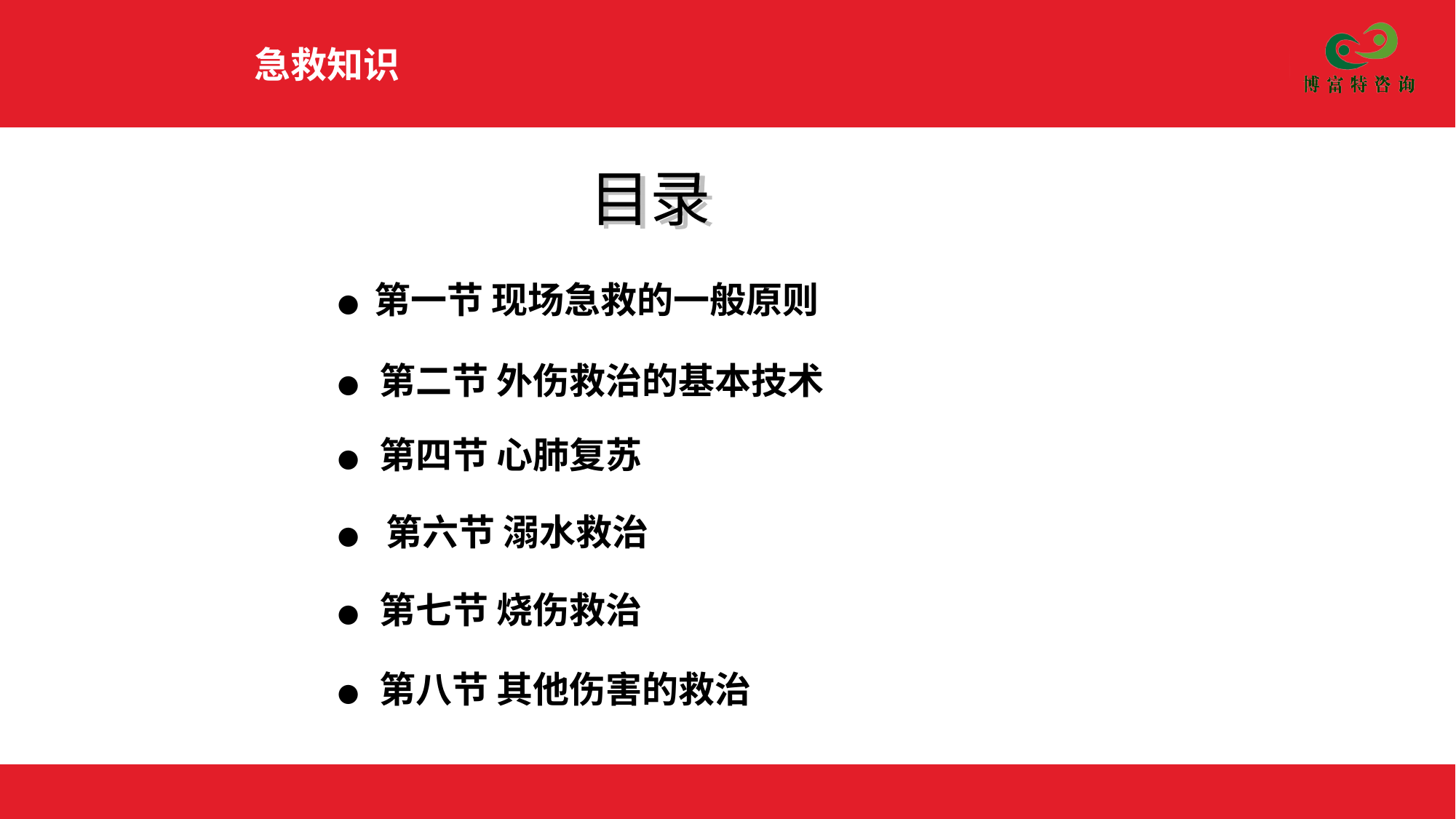

急救知识
目录
●  第一节 现场急救的一般原则
●   第二节 外伤救治的基本技术
●   第四节 心肺复苏
●   第六节 溺水救治
●   第七节 烧伤救治
●   第八节 其他伤害的救治